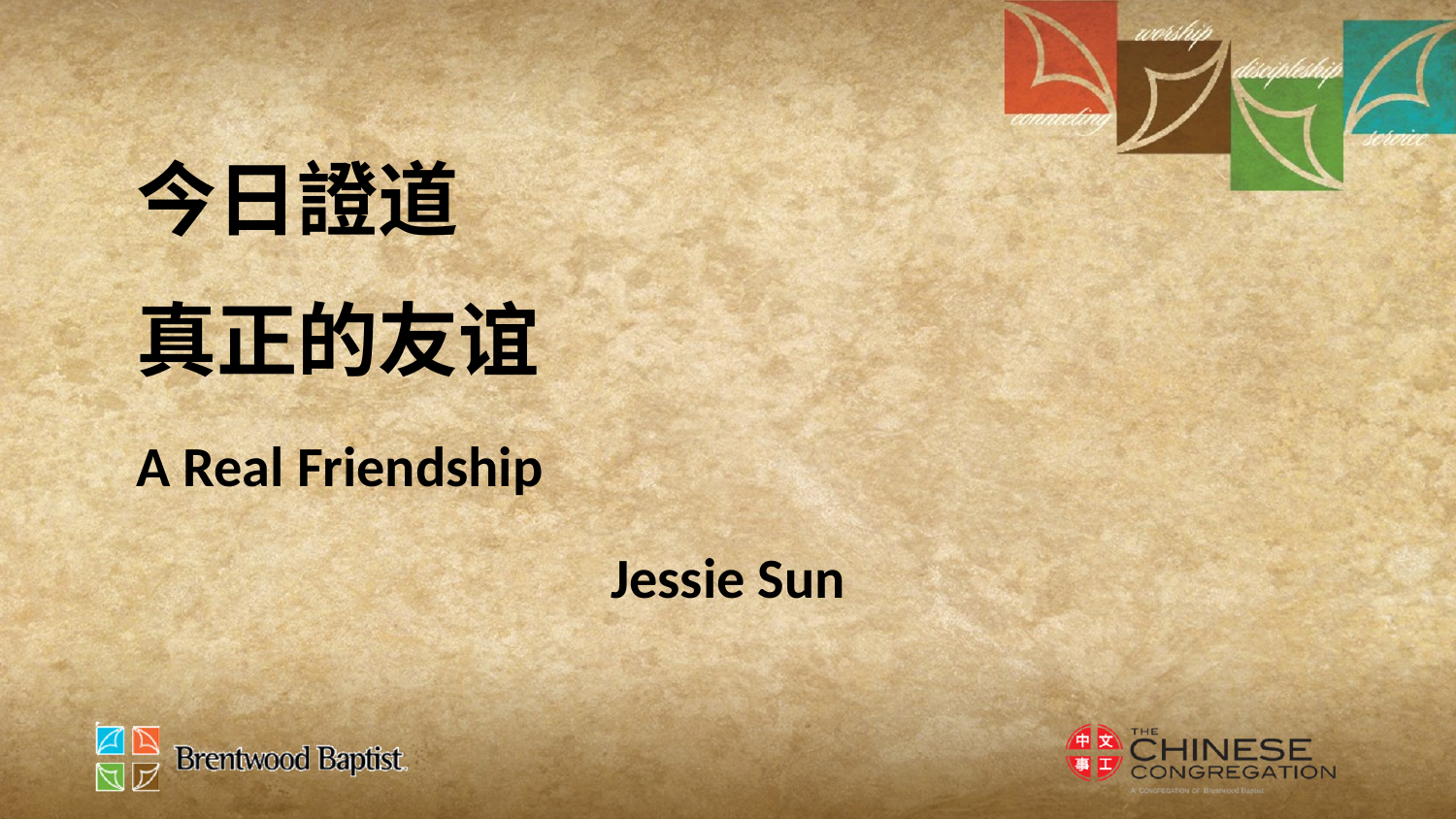

今日證道

真正的友谊

A Real Friendship

Jessie Sun